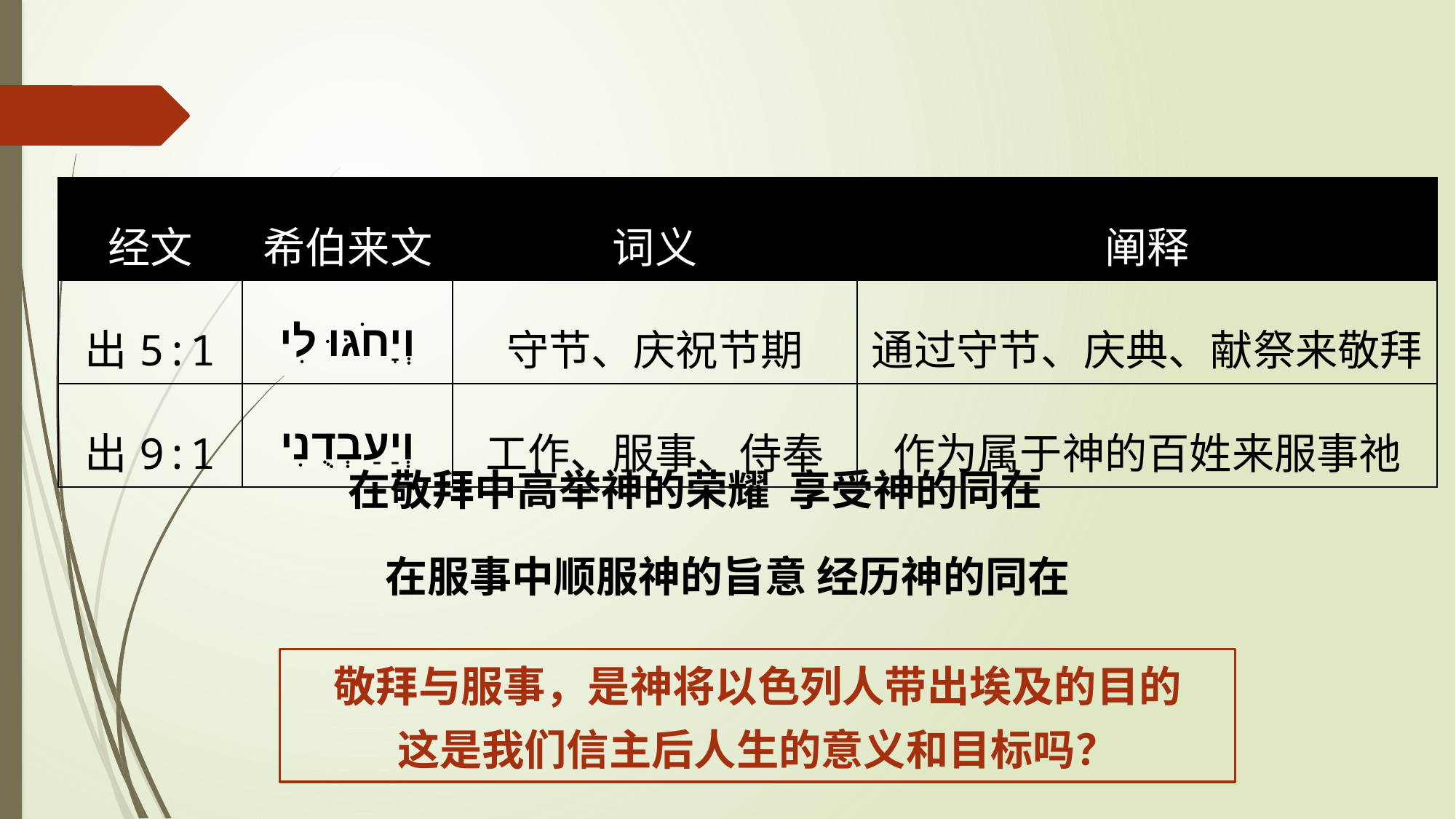

| 经文 | 希伯来文 | 词义 | 阐释 |
| --- | --- | --- | --- |
| 出5:1 | וְיָחֹגּוּ לִי | 守节、庆祝节期 | 通过守节、庆典、献祭来敬拜 |
| 出9:1 | וְיַעַבְדֻנִי | 工作、服事、侍奉 | 作为属于神的百姓来服事祂 |
在敬拜中高举神的荣耀  享受神的同在
在服事中顺服神的旨意 经历神的同在
敬拜与服事，是神将以色列人带出埃及的目的
这是我们信主后人生的意义和目标吗？